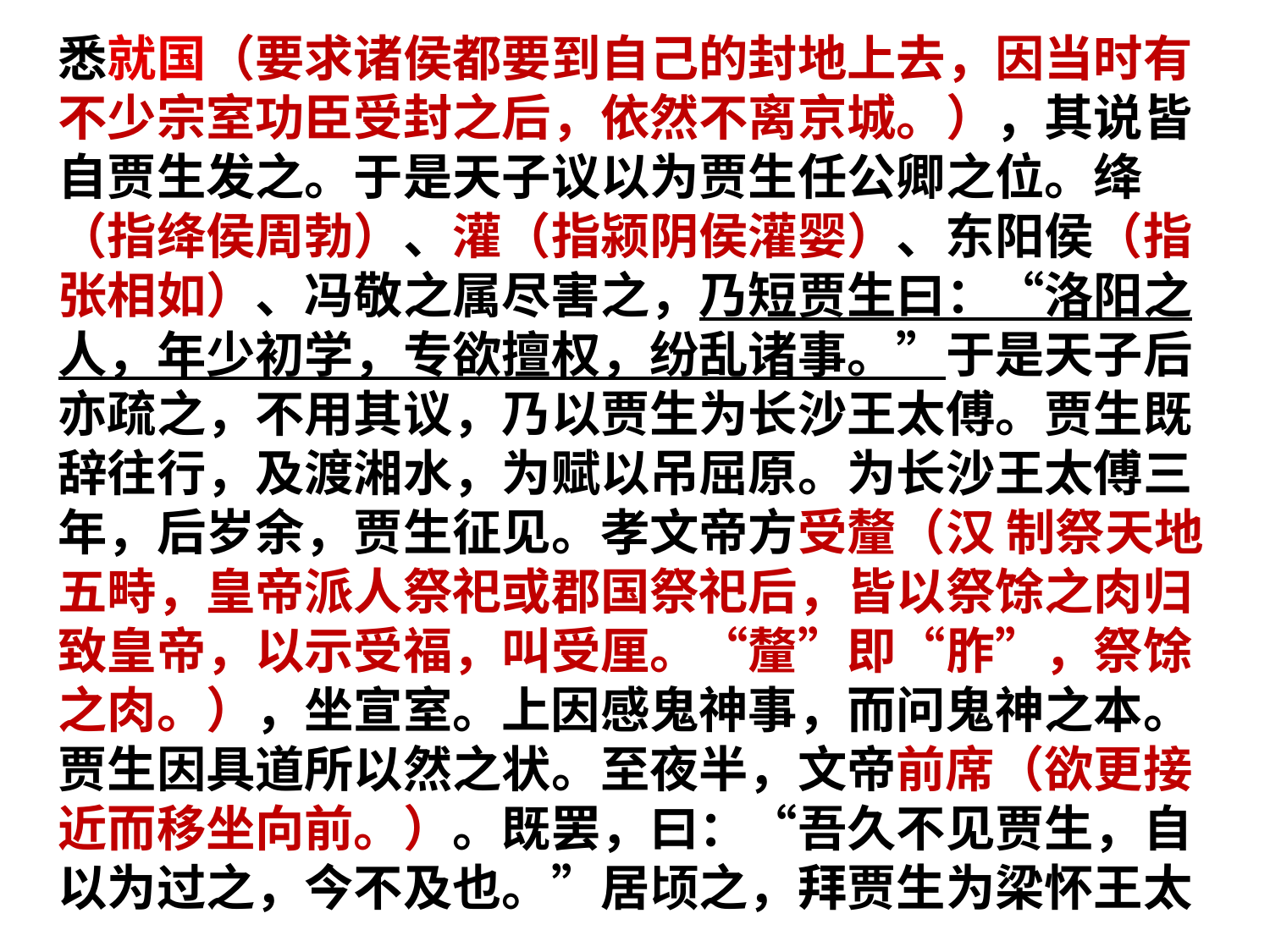

悉就国（要求诸侯都要到自己的封地上去，因当时有不少宗室功臣受封之后，依然不离京城。），其说皆自贾生发之。于是天子议以为贾生任公卿之位。绛（指绛侯周勃）、灌（指颍阴侯灌婴）、东阳侯（指张相如）、冯敬之属尽害之，乃短贾生曰：“洛阳之人，年少初学，专欲擅权，纷乱诸事。”于是天子后亦疏之，不用其议，乃以贾生为长沙王太傅。贾生既辞往行，及渡湘水，为赋以吊屈原。为长沙王太傅三年，后岁余，贾生征见。孝文帝方受釐（汉 制祭天地五畤，皇帝派人祭祀或郡国祭祀后，皆以祭馀之肉归致皇帝，以示受福，叫受厘。“釐”即“胙”，祭馀之肉。），坐宣室。上因感鬼神事，而问鬼神之本。贾生因具道所以然之状。至夜半，文帝前席（欲更接近而移坐向前。）。既罢，曰：“吾久不见贾生，自以为过之，今不及也。”居顷之，拜贾生为梁怀王太